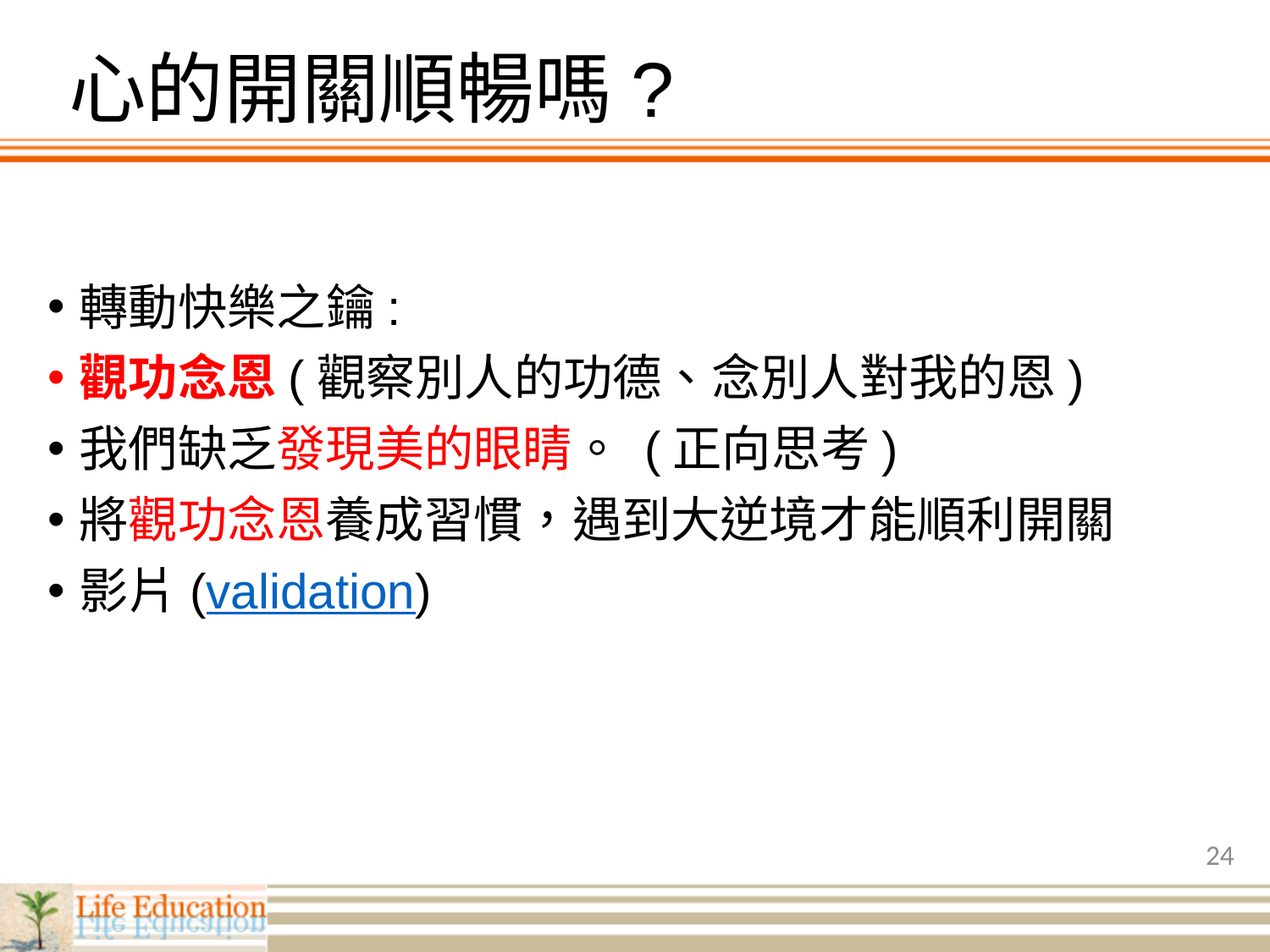

# 心的開關順暢嗎?
轉動快樂之鑰:
觀功念恩(觀察別人的功德、念別人對我的恩)
我們缺乏發現美的眼睛。 (正向思考)
將觀功念恩養成習慣，遇到大逆境才能順利開關
影片(validation)
24